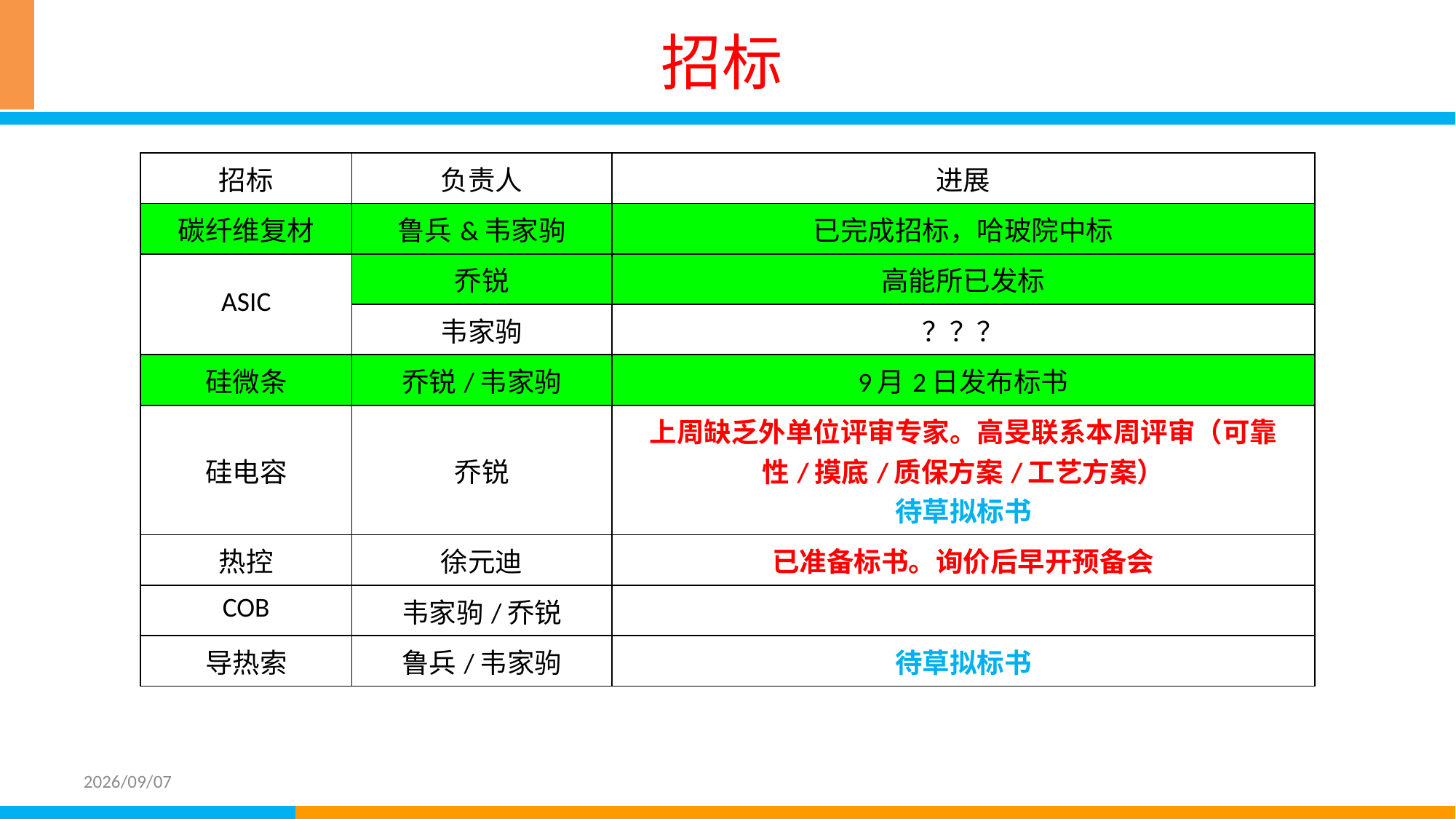

# 招标
| 招标 | 负责人 | 进展 |
| --- | --- | --- |
| 碳纤维复材 | 鲁兵&韦家驹 | 已完成招标，哈玻院中标 |
| ASIC | 乔锐 | 高能所已发标 |
| ASIC | 韦家驹 | ？？？ |
| 硅微条 | 乔锐/韦家驹 | 9月2日发布标书 |
| 硅电容 | 乔锐 | 上周缺乏外单位评审专家。高旻联系本周评审（可靠性/摸底/质保方案/工艺方案） 待草拟标书 |
| 热控 | 徐元迪 | 已准备标书。询价后早开预备会 |
| COB | 韦家驹/乔锐 |  |
| 导热索 | 鲁兵/韦家驹 | 待草拟标书 |
2026/09/07